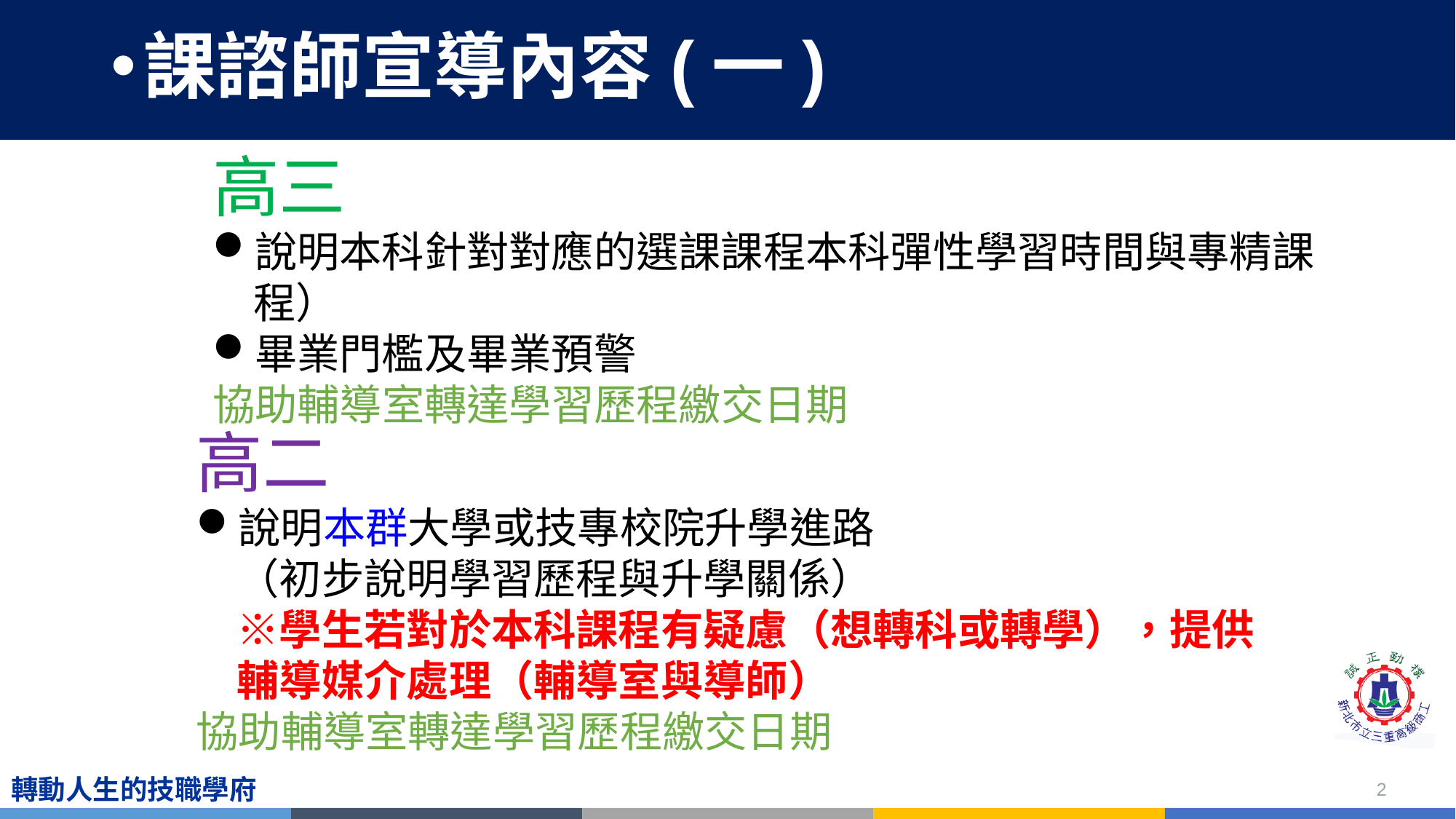

# 課諮師宣導內容(一)
高三
說明本科針對對應的選課課程本科彈性學習時間與專精課程）
畢業門檻及畢業預警
協助輔導室轉達學習歷程繳交日期
高二
說明本群大學或技專校院升學進路
（初步說明學習歷程與升學關係）
※學生若對於本科課程有疑慮（想轉科或轉學），提供輔導媒介處理（輔導室與導師）
協助輔導室轉達學習歷程繳交日期
2